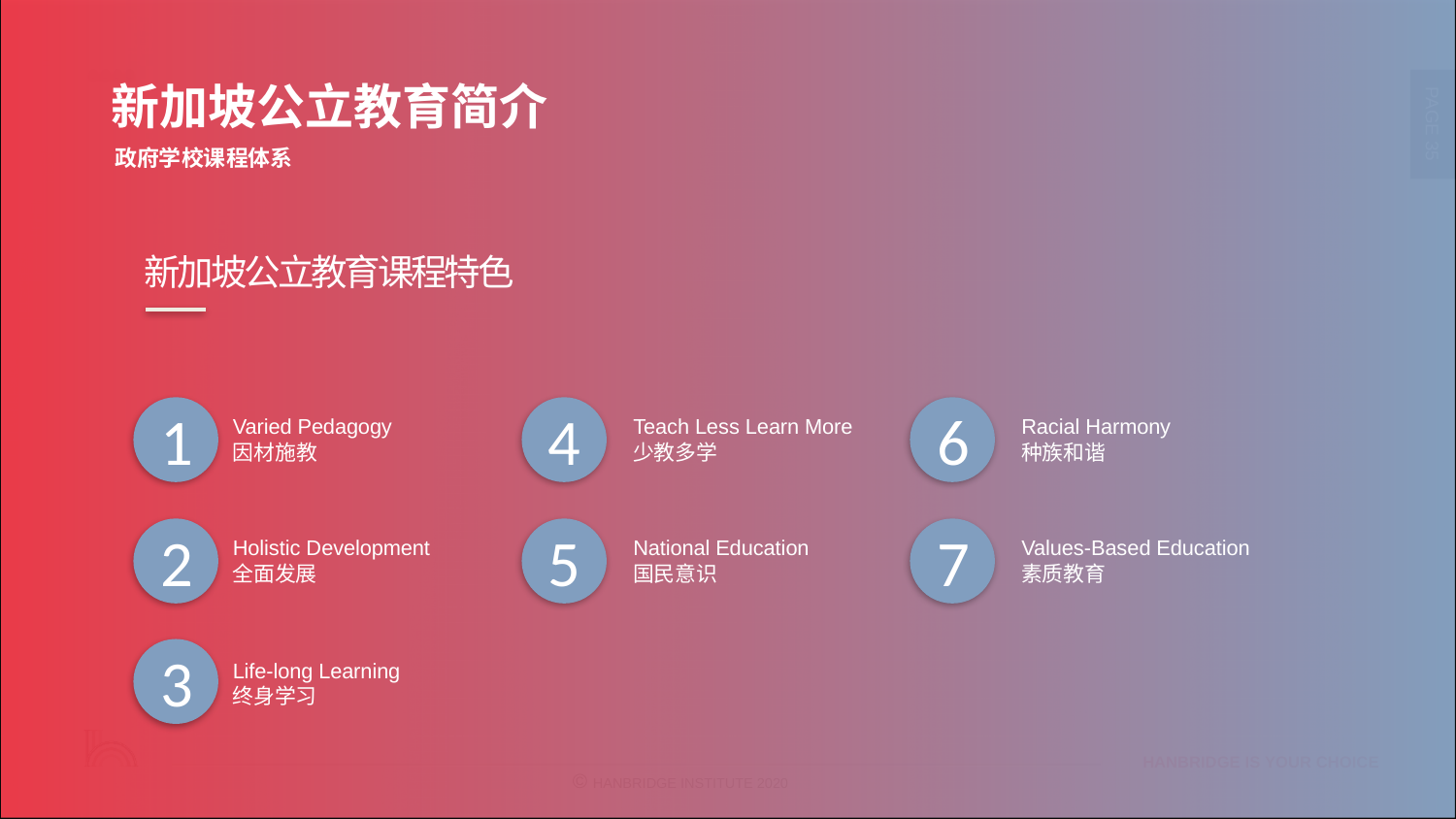

新加坡公立教育简介
政府学校课程体系

新加坡公立教育课程特色
1
4
6
Varied Pedagogy
因材施教
Teach Less Learn More 少教多学
Racial Harmony
种族和谐
2
5
7
Holistic Development
全面发展
National Education
国民意识
Values-Based Education
素质教育
3
Life-long Learning
终身学习